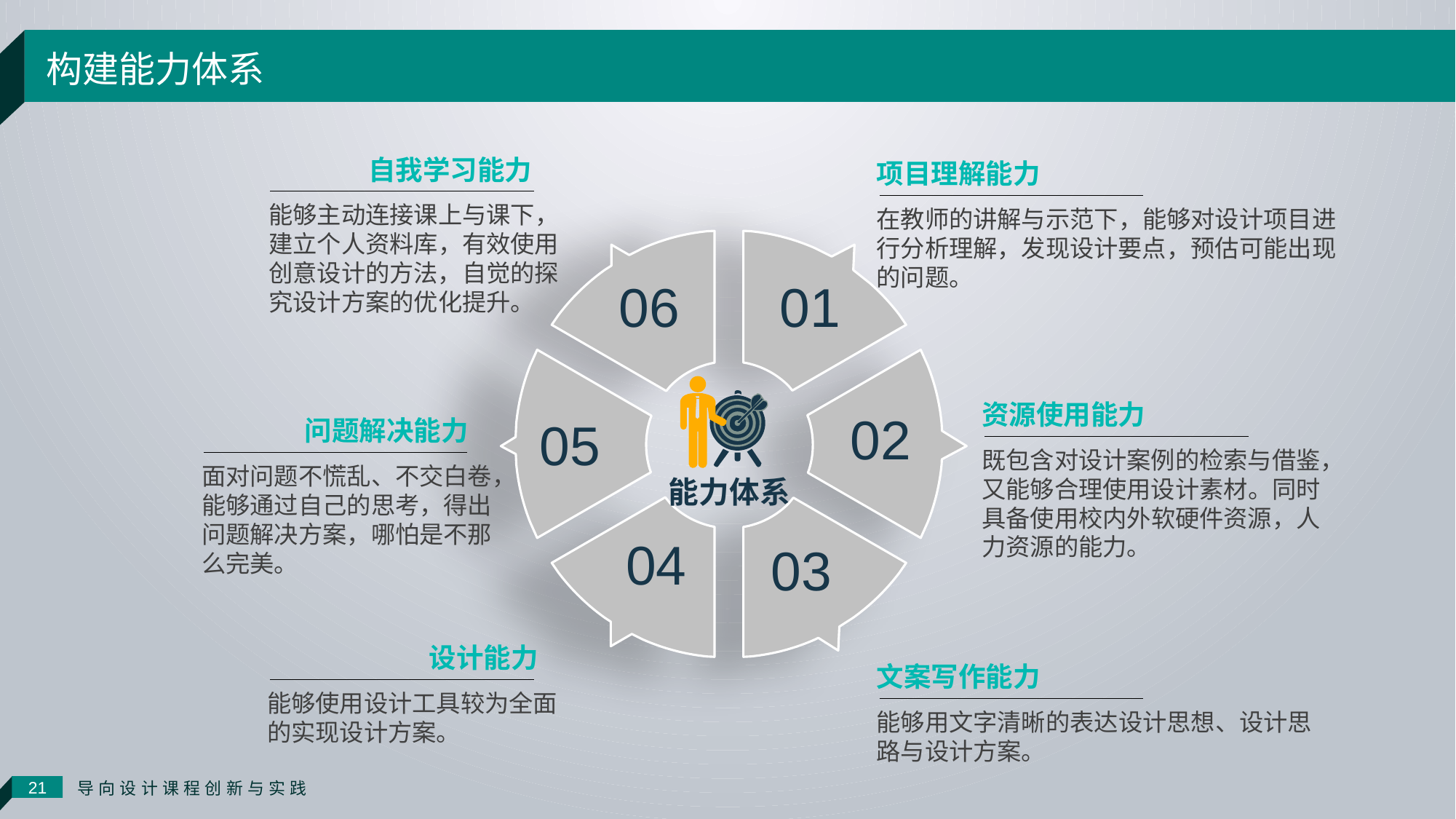

21

构建能力体系
自我学习能力
项目理解能力
能够主动连接课上与课下，建立个人资料库，有效使用创意设计的方法，自觉的探究设计方案的优化提升。
在教师的讲解与示范下，能够对设计项目进行分析理解，发现设计要点，预估可能出现的问题。

01
06

资源使用能力
02
05
问题解决能力
既包含对设计案例的检索与借鉴，又能够合理使用设计素材。同时具备使用校内外软硬件资源，人力资源的能力。
面对问题不慌乱、不交白卷，能够通过自己的思考，得出问题解决方案，哪怕是不那么完美。
能力体系
04
03
设计能力
文案写作能力
能够使用设计工具较为全面的实现设计方案。
能够用文字清晰的表达设计思想、设计思路与设计方案。
导向设计课程创新与实践